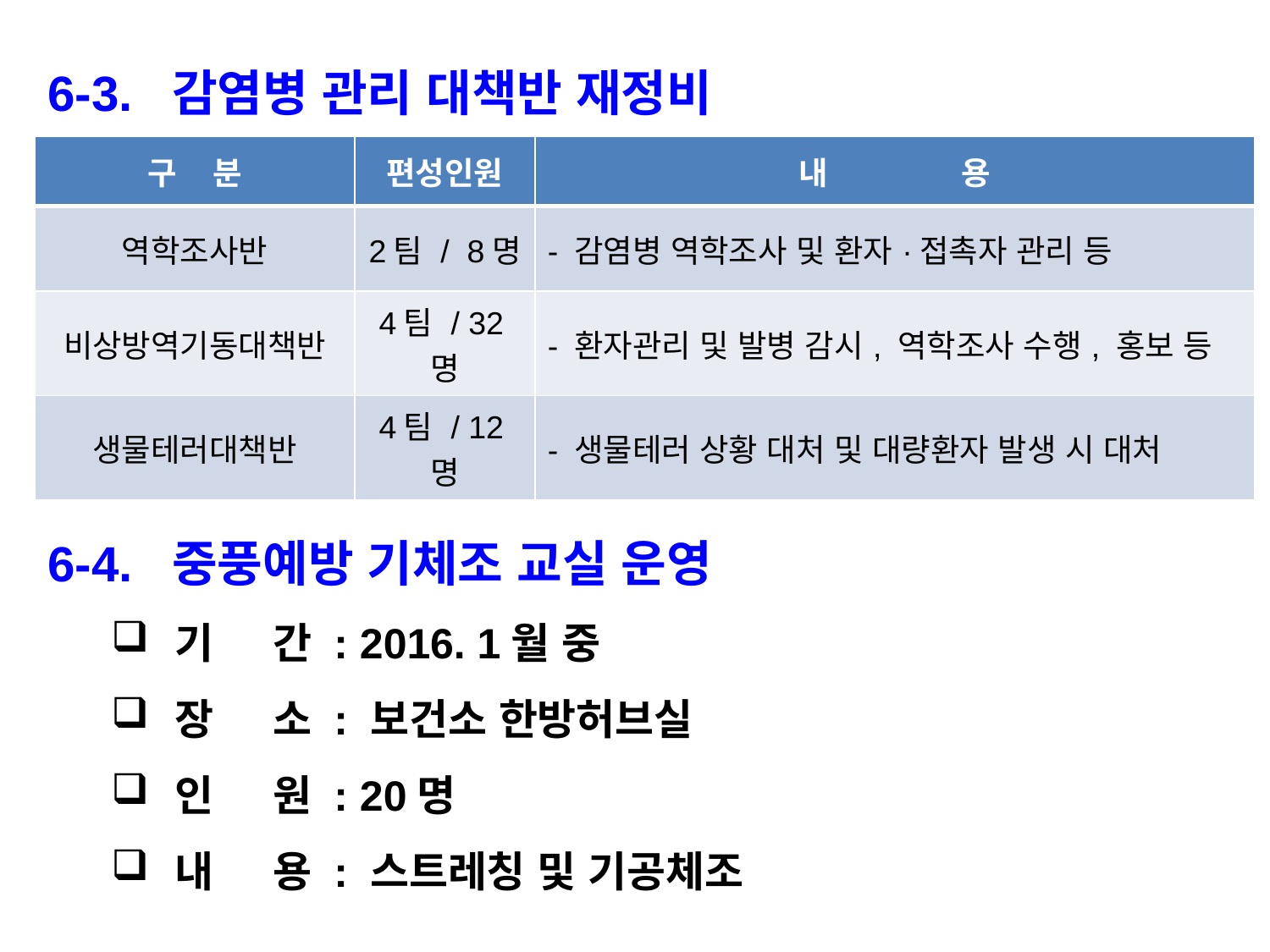

6-3.  감염병 관리 대책반 재정비

| 구 분 | 편성인원 | 내 용 |
| --- | --- | --- |
| 역학조사반 | 2팀 / 8명 | - 감염병 역학조사 및 환자·접촉자 관리 등 |
| 비상방역기동대책반 | 4팀 / 32명 | - 환자관리 및 발병 감시, 역학조사 수행, 홍보 등 |
| 생물테러대책반 | 4팀 / 12명 | - 생물테러 상황 대처 및 대량환자 발생 시 대처 |
6-4.  중풍예방 기체조 교실 운영
기     간 : 2016. 1월 중
장     소 : 보건소 한방허브실
인     원 : 20명
내     용 : 스트레칭 및 기공체조